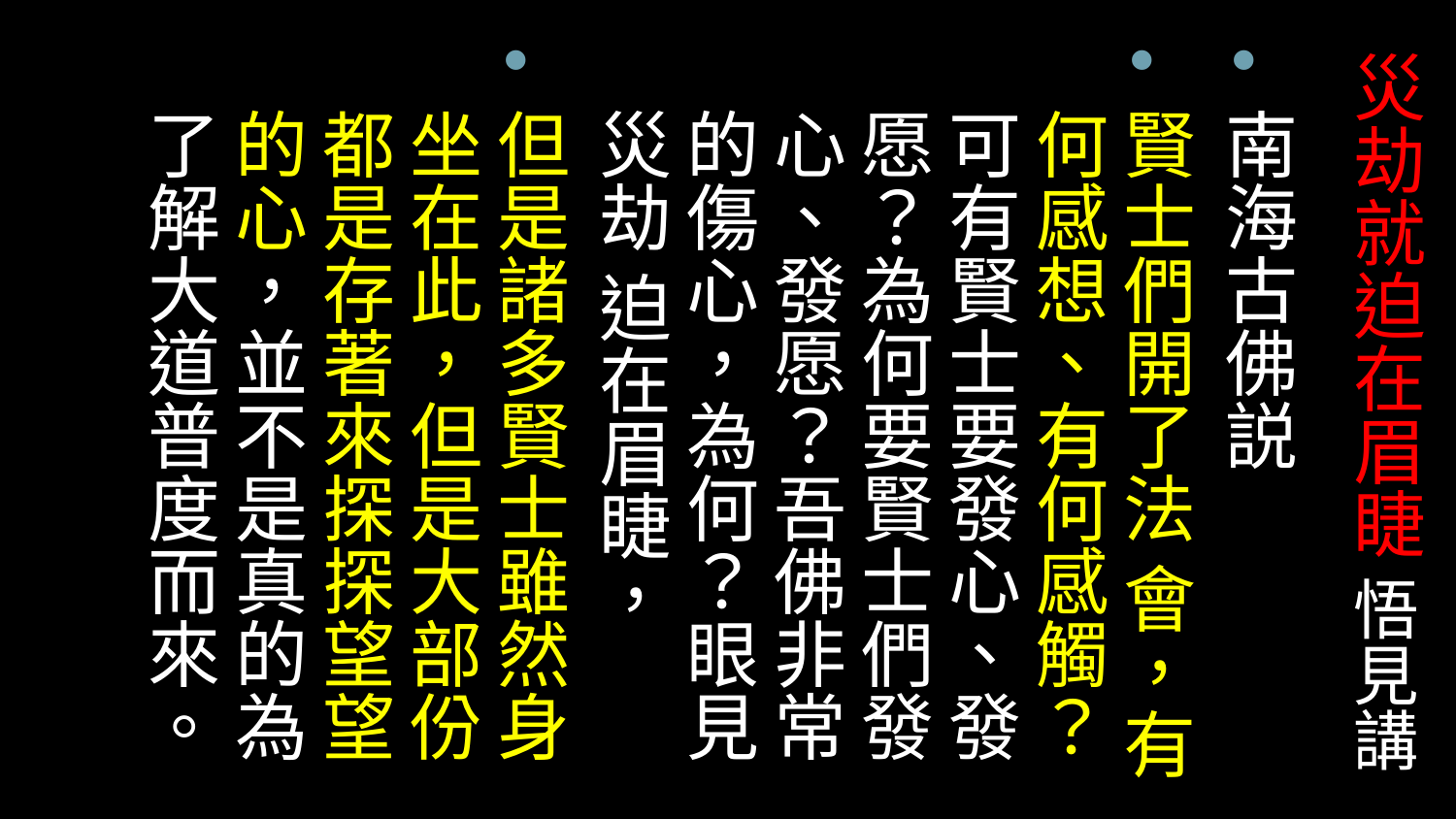

# 災劫就迫在眉睫 悟見講
南海古佛説
賢士們開了法 會，有何感想、有何感觸？可有賢士要發心、發愿？為何要賢士們發心、發愿？吾佛非常的傷心，為何？眼見災劫 迫在眉睫，
但是諸多賢士雖然身坐在此，但是大部份都是存著來探探望望的心，並不是真的為了解大道普度而來。